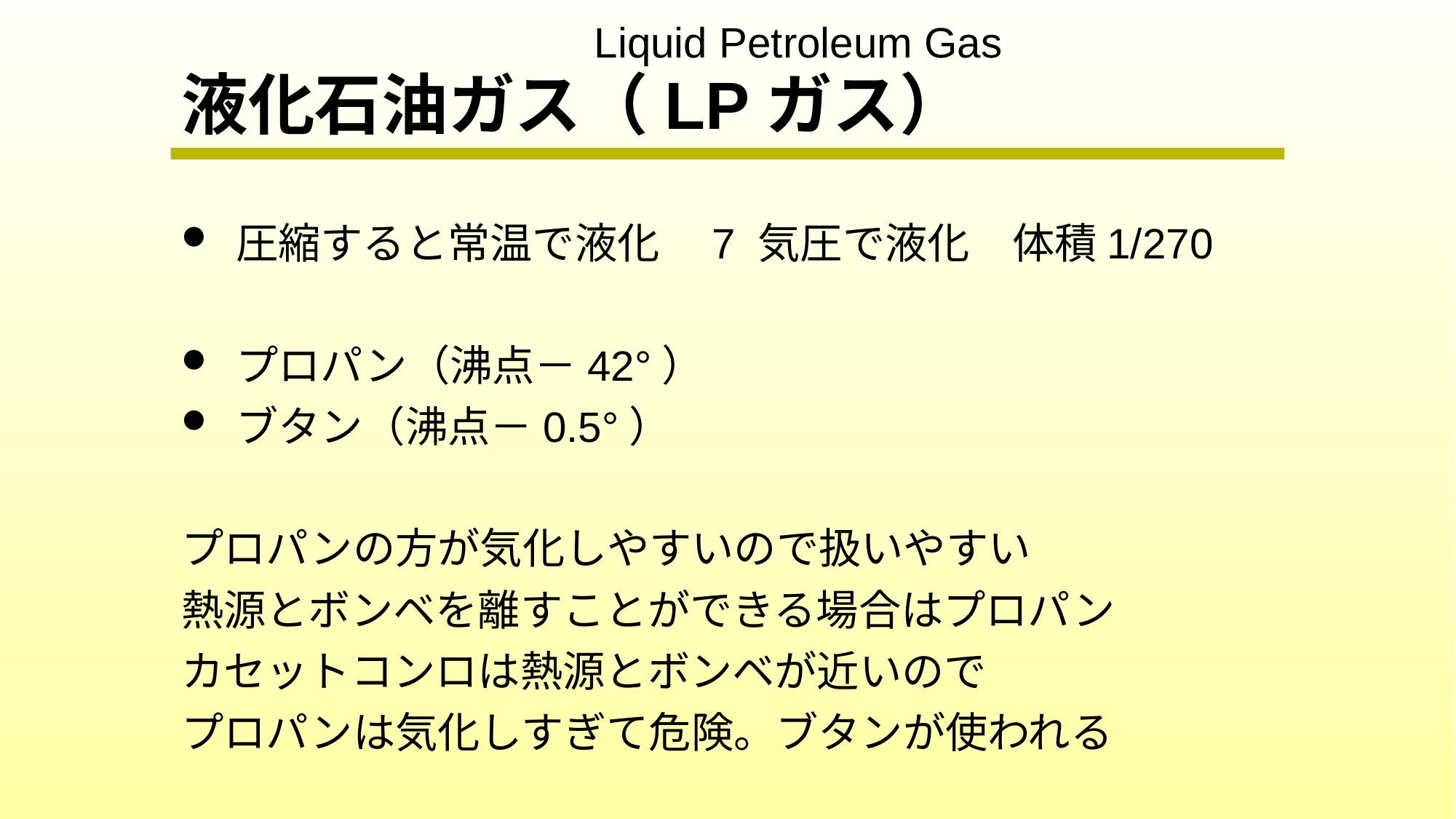

Liquid Petroleum Gas
# 液化石油ガス（LPガス）
圧縮すると常温で液化　7 気圧で液化　体積1/270

プロパン（沸点－42°）
ブタン（沸点－0.5°）

プロパンの方が気化しやすいので扱いやすい
熱源とボンベを離すことができる場合はプロパン
カセットコンロは熱源とボンベが近いので
プロパンは気化しすぎて危険。ブタンが使われる